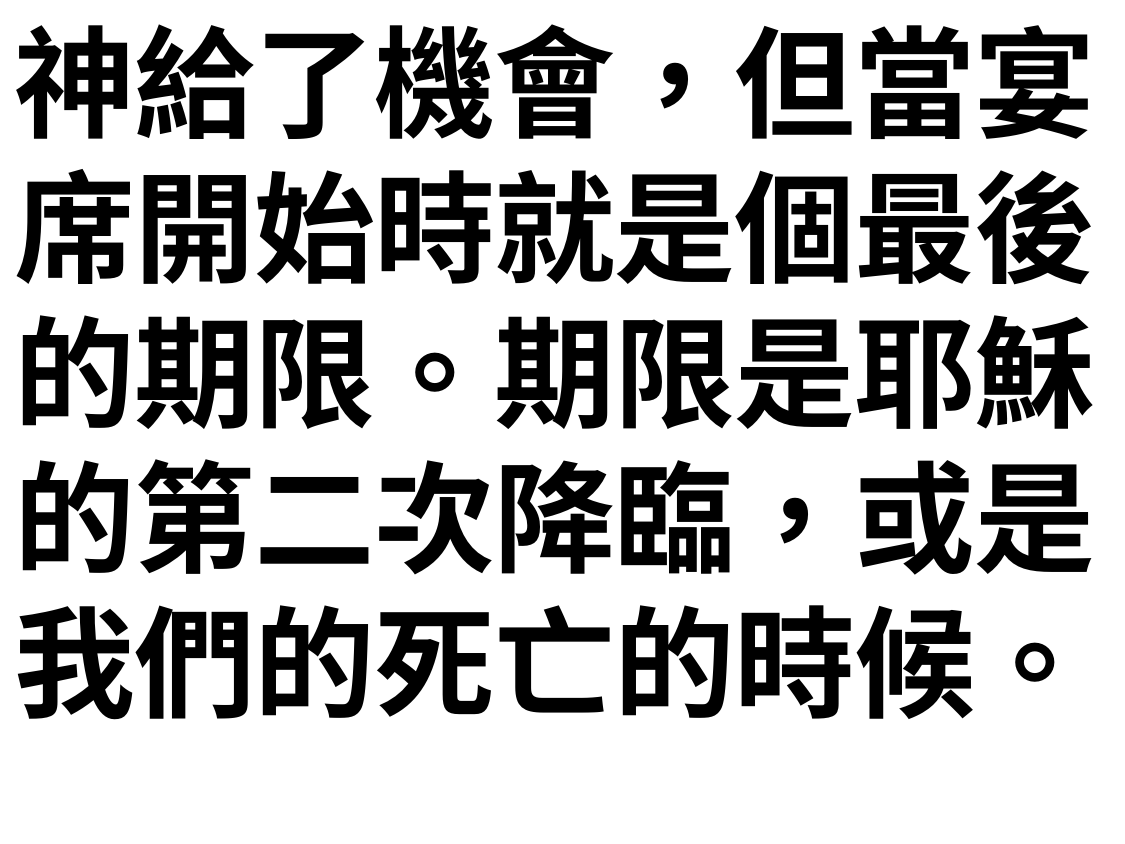

神給了機會，但當宴席開始時就是個最後的期限。期限是耶穌的第二次降臨，或是我們的死亡的時候。